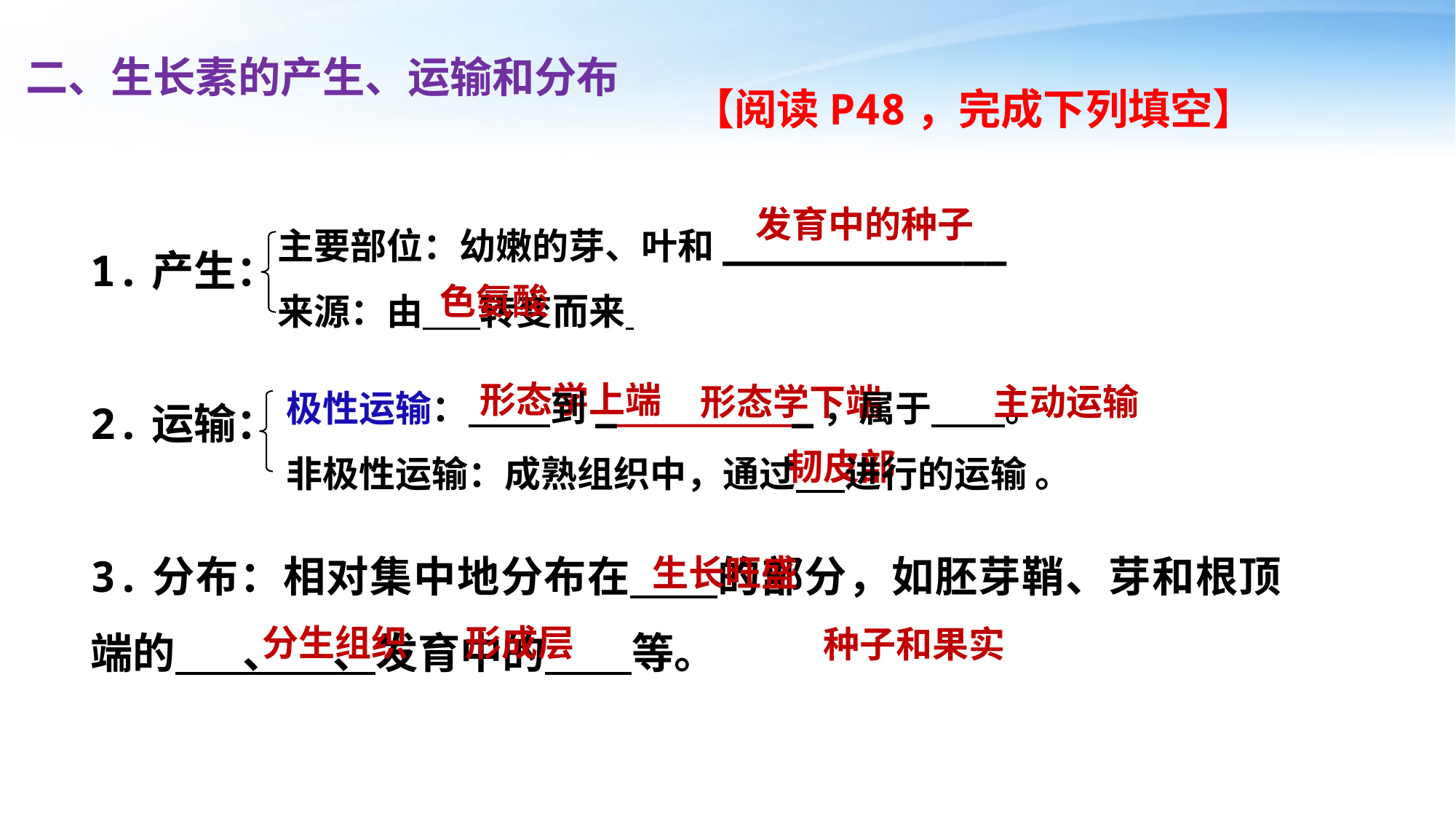

二、生长素的产生、运输和分布
【阅读P48，完成下列填空】
主要部位：幼嫩的芽、叶和_____________
来源：由       转变而来
发育中的种子
1.产生：

2.运输：

3.分布：相对集中地分布在        的部分，如胚芽鞘、芽和根顶端的       、     、发育中的         等。

色氨酸
极性运输：          到__________，属于         。
非极性运输：成熟组织中，通过      进行的运输 。

形态学上端
形态学下端
主动运输

韧皮部
生长旺盛
分生组织
形成层
种子和果实